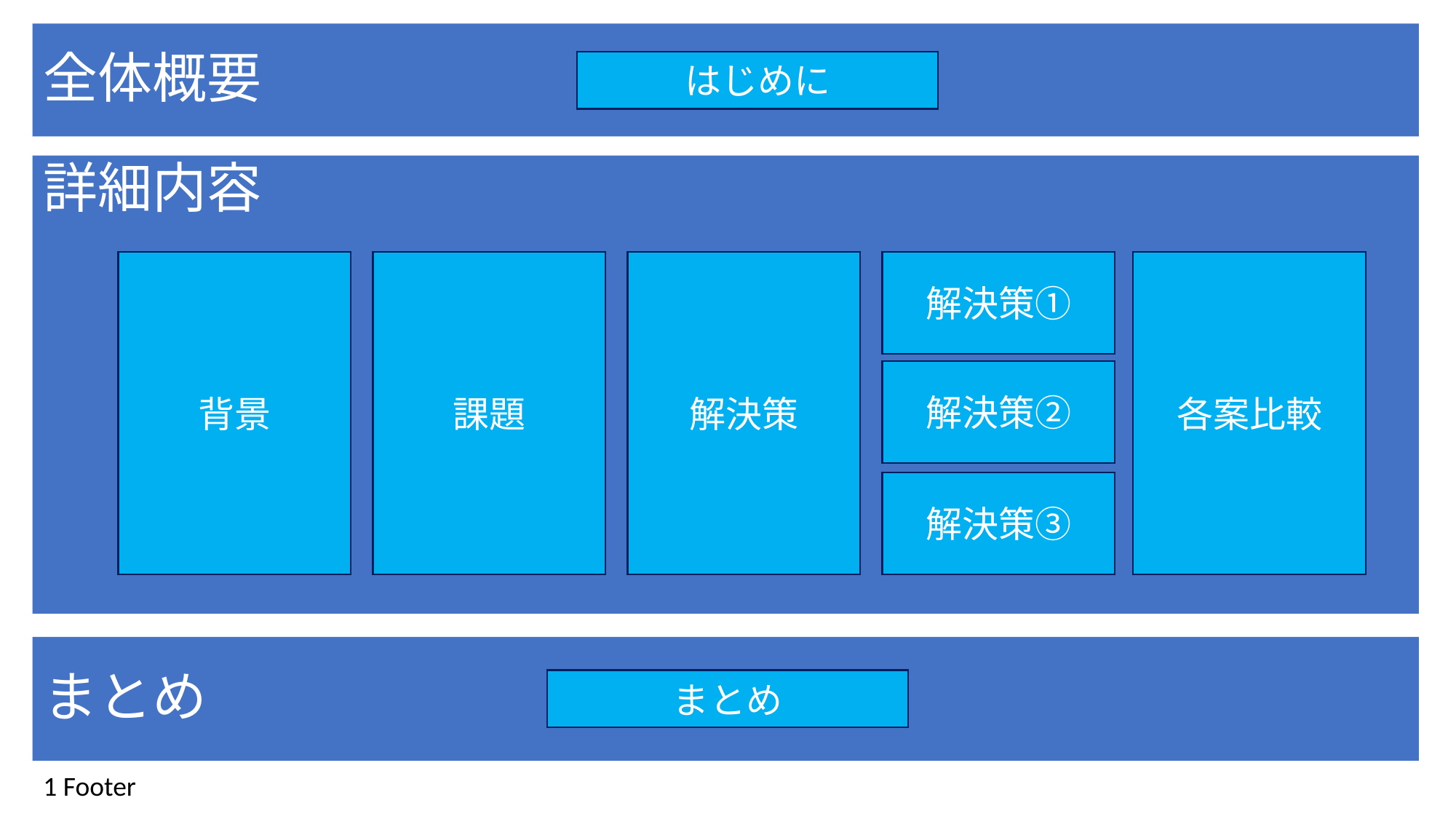

# 全体概要
はじめに
詳細内容
背景
課題
解決策
各案比較
解決策①
解決策②
解決策③
まとめ
まとめ
1 Footer